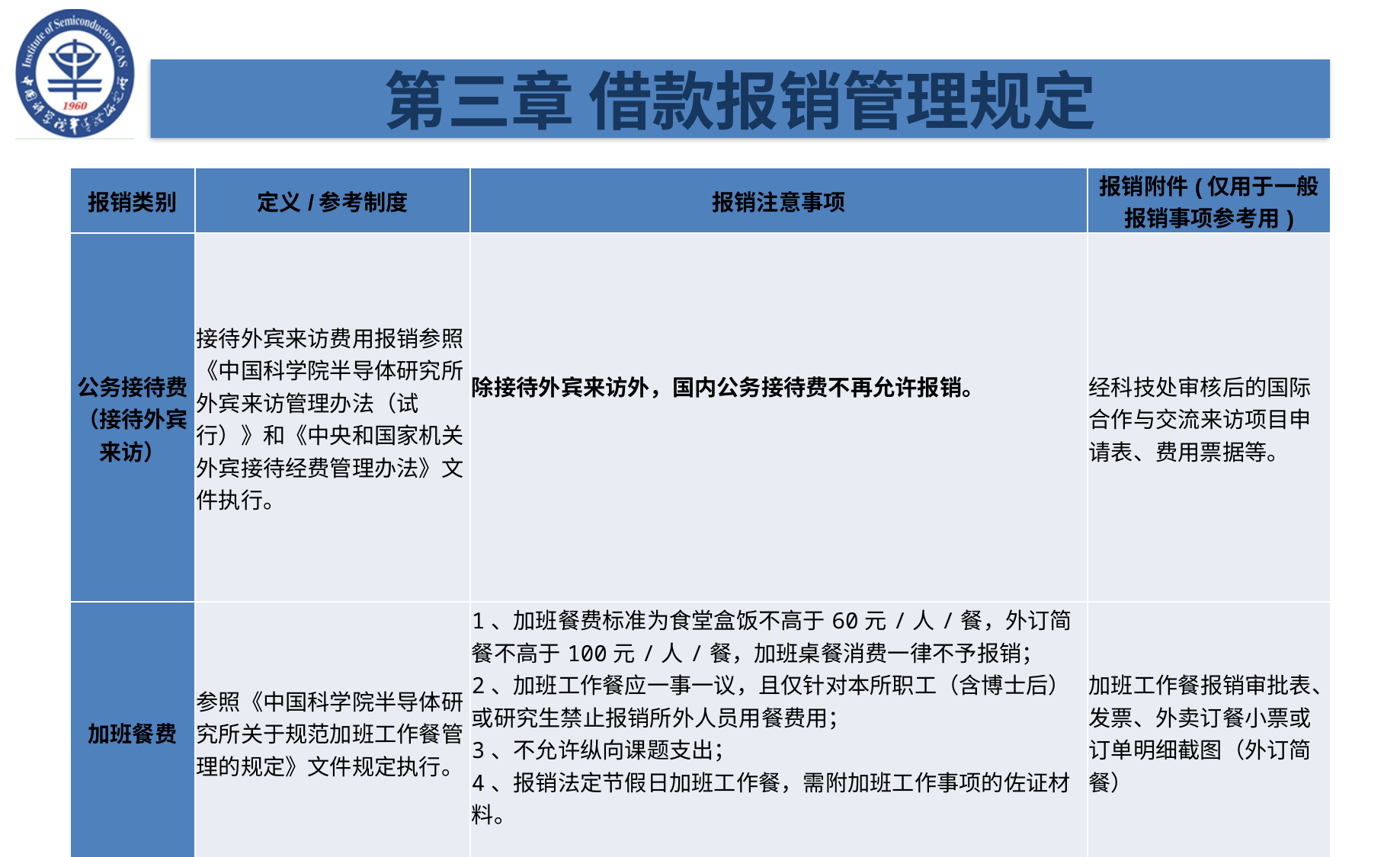

第三章 借款报销管理规定
| 报销类别 | 定义/参考制度 | 报销注意事项 | 报销附件(仅用于一般报销事项参考用) |
| --- | --- | --- | --- |
| 公务接待费（接待外宾来访） | 接待外宾来访费用报销参照《中国科学院半导体研究所外宾来访管理办法（试行）》和《中央和国家机关外宾接待经费管理办法》文件执行。 | 除接待外宾来访外，国内公务接待费不再允许报销。 | 经科技处审核后的国际合作与交流来访项目申请表、费用票据等。 |
| 加班餐费 | 参照《中国科学院半导体研究所关于规范加班工作餐管理的规定》文件规定执行。 | 1、加班餐费标准为食堂盒饭不高于60元/人/餐，外订简餐不高于100元/人/餐，加班桌餐消费一律不予报销； 2、加班工作餐应一事一议，且仅针对本所职工（含博士后）或研究生禁止报销所外人员用餐费用； 3、不允许纵向课题支出； 4、报销法定节假日加班工作餐，需附加班工作事项的佐证材料。 | 加班工作餐报销审批表、发票、外卖订餐小票或订单明细截图（外订简餐） |